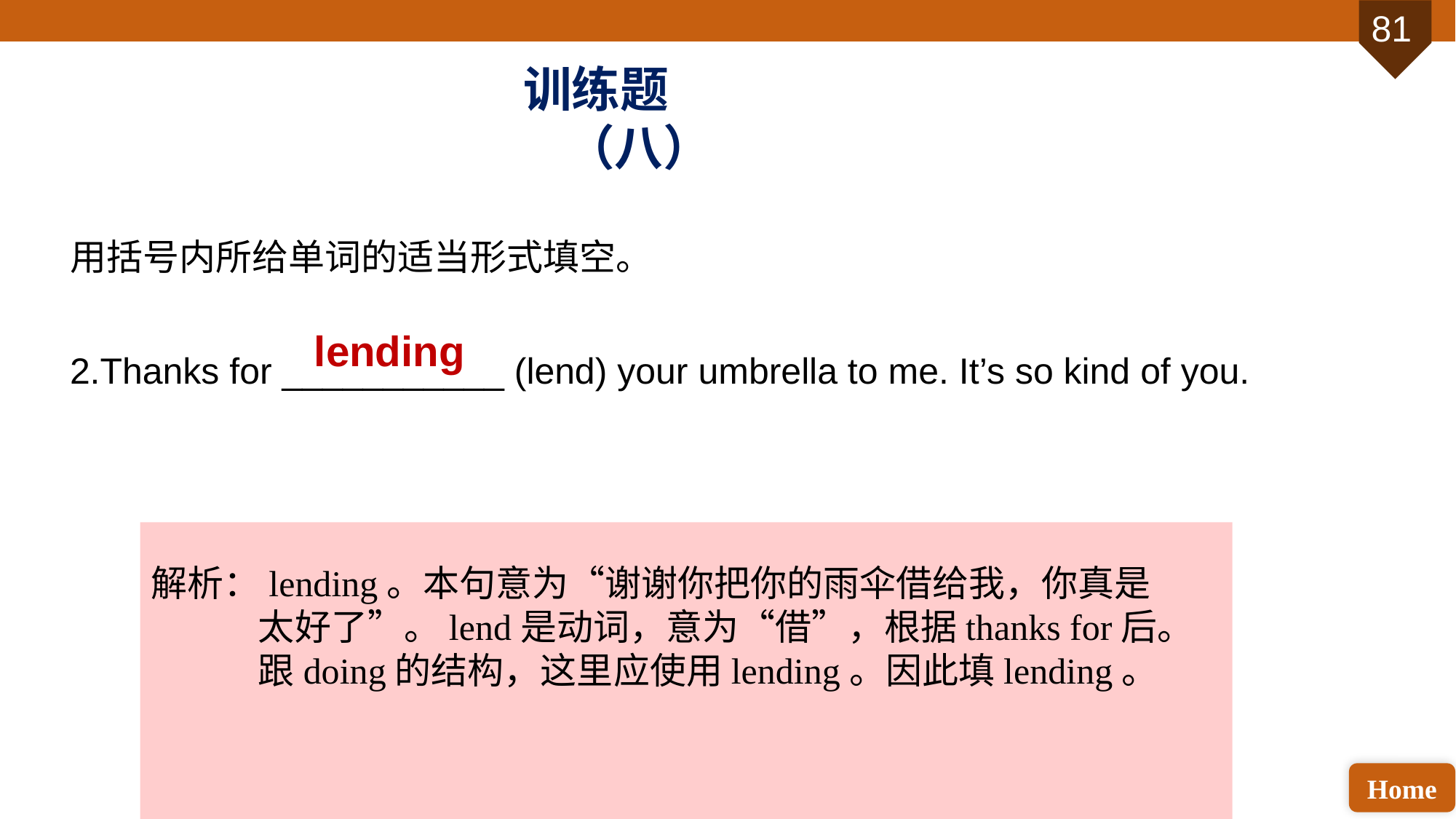

训练题（八）
用括号内所给单词的适当形式填空。

2.Thanks for ___________ (lend) your umbrella to me. It’s so kind of you.
lending

解析：lending。本句意为“谢谢你把你的雨伞借给我，你真是太好了”。lend是动词，意为“借”，根据thanks for后。跟doing的结构，这里应使用lending。因此填lending。